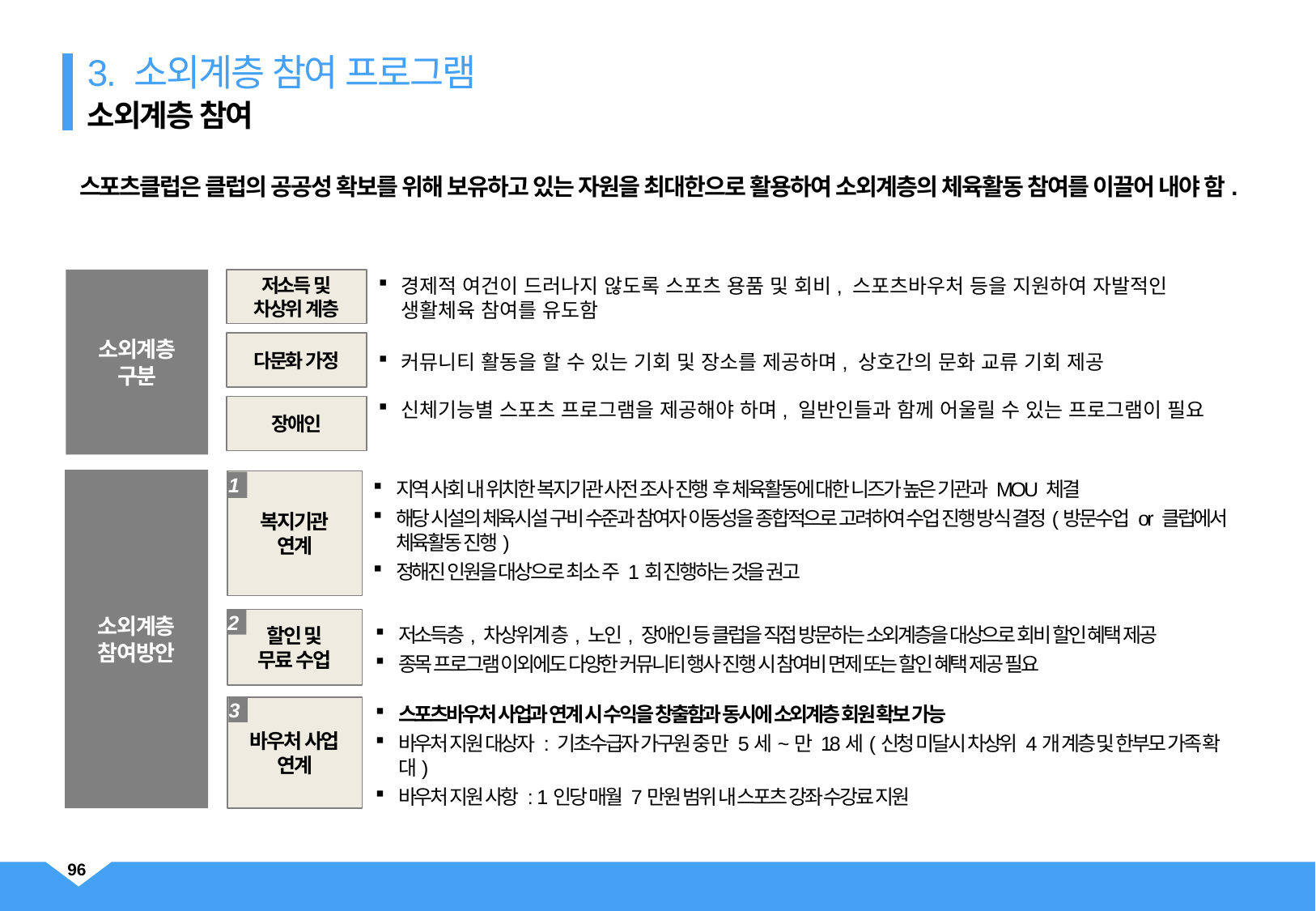

3. 소외계층 참여 프로그램
소외계층 참여
스포츠클럽은 클럽의 공공성 확보를 위해 보유하고 있는 자원을 최대한으로 활용하여 소외계층의 체육활동 참여를 이끌어 내야 함.
경제적 여건이 드러나지 않도록 스포츠 용품 및 회비, 스포츠바우처 등을 지원하여 자발적인 생활체육 참여를 유도함
저소득 및
차상위 계층
다문화 가정
커뮤니티 활동을 할 수 있는 기회 및 장소를 제공하며, 상호간의 문화 교류 기회 제공
신체기능별 스포츠 프로그램을 제공해야 하며, 일반인들과 함께 어울릴 수 있는 프로그램이 필요
장애인
소외계층
구분
소외계층
참여방안
지역 사회 내 위치한 복지기관 사전 조사 진행 후 체육활동에 대한 니즈가 높은 기관과 MOU 체결
해당 시설의 체육시설 구비 수준과 참여자 이동성을 종합적으로 고려하여 수업 진행 방식 결정(방문수업 or 클럽에서 체육활동 진행)
정해진 인원을 대상으로 최소 주 1회 진행하는 것을 권고
복지기관
연계
1
할인 및
무료 수업
2
저소득층, 차상위계 층, 노인, 장애인 등 클럽을 직접 방문하는 소외계층을 대상으로 회비 할인 혜택 제공
종목 프로그램 이외에도 다양한 커뮤니티 행사 진행 시 참여비 면제 또는 할인 혜택 제공 필요
3
바우처 사업
연계
스포츠바우처 사업과 연계 시 수익을 창출함과 동시에 소외계층 회원 확보 가능
바우처 지원 대상자 : 기초수급자 가구원 중 만 5세~만 18세(신청 미달시 차상위 4개 계층 및 한부모 가족 확대)
바우처 지원 사항 :  1인당 매월 7만원 범위 내 스포츠 강좌 수강료 지원